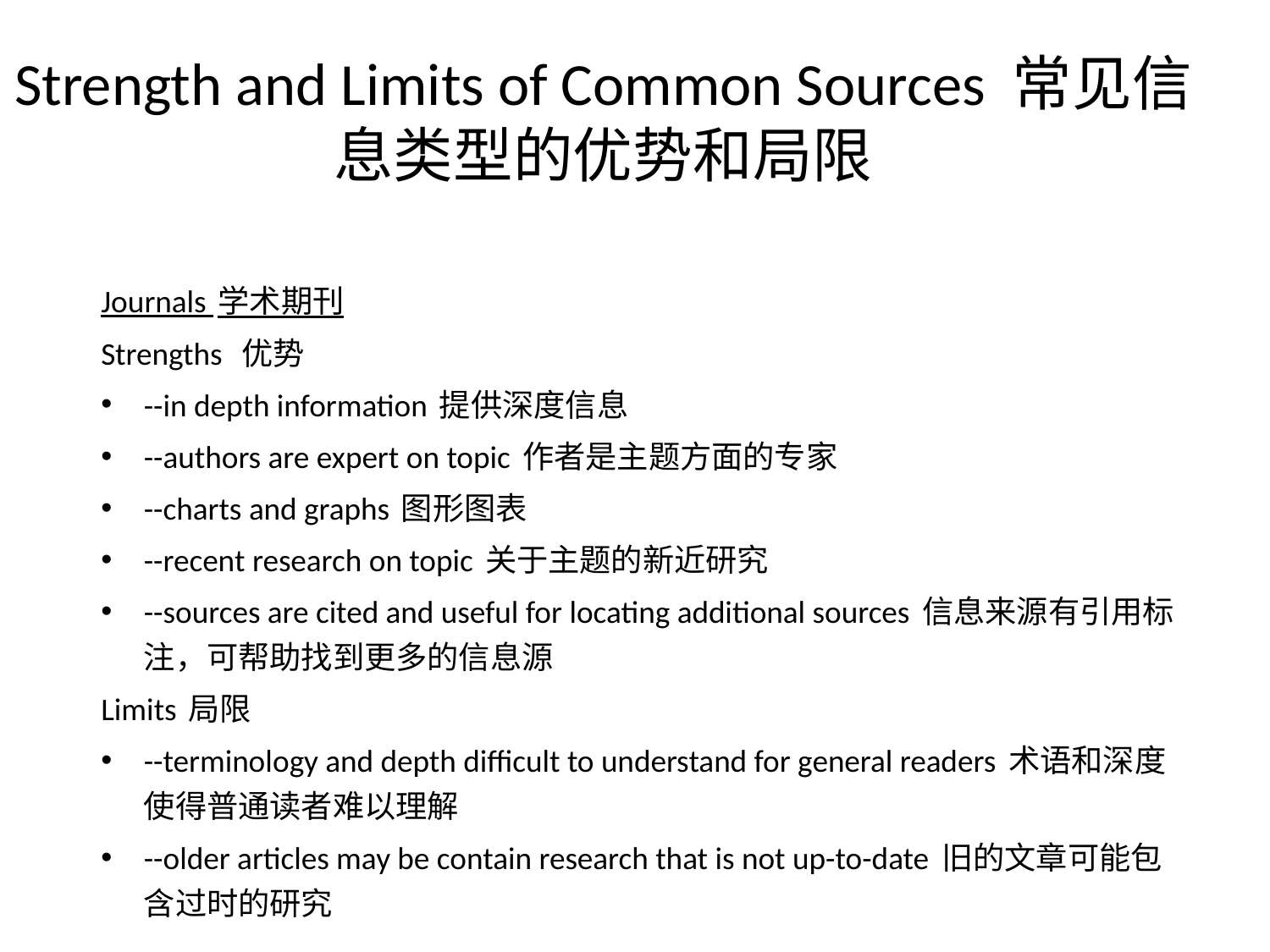

# Strength and Limits of Common Sources 常见信息类型的优势和局限
Journals 学术期刊
Strengths  优势
--in depth information 提供深度信息
--authors are expert on topic 作者是主题方面的专家
--charts and graphs 图形图表
--recent research on topic 关于主题的新近研究
--sources are cited and useful for locating additional sources 信息来源有引用标注，可帮助找到更多的信息源
Limits 局限
--terminology and depth difficult to understand for general readers 术语和深度使得普通读者难以理解
--older articles may be contain research that is not up-to-date 旧的文章可能包含过时的研究